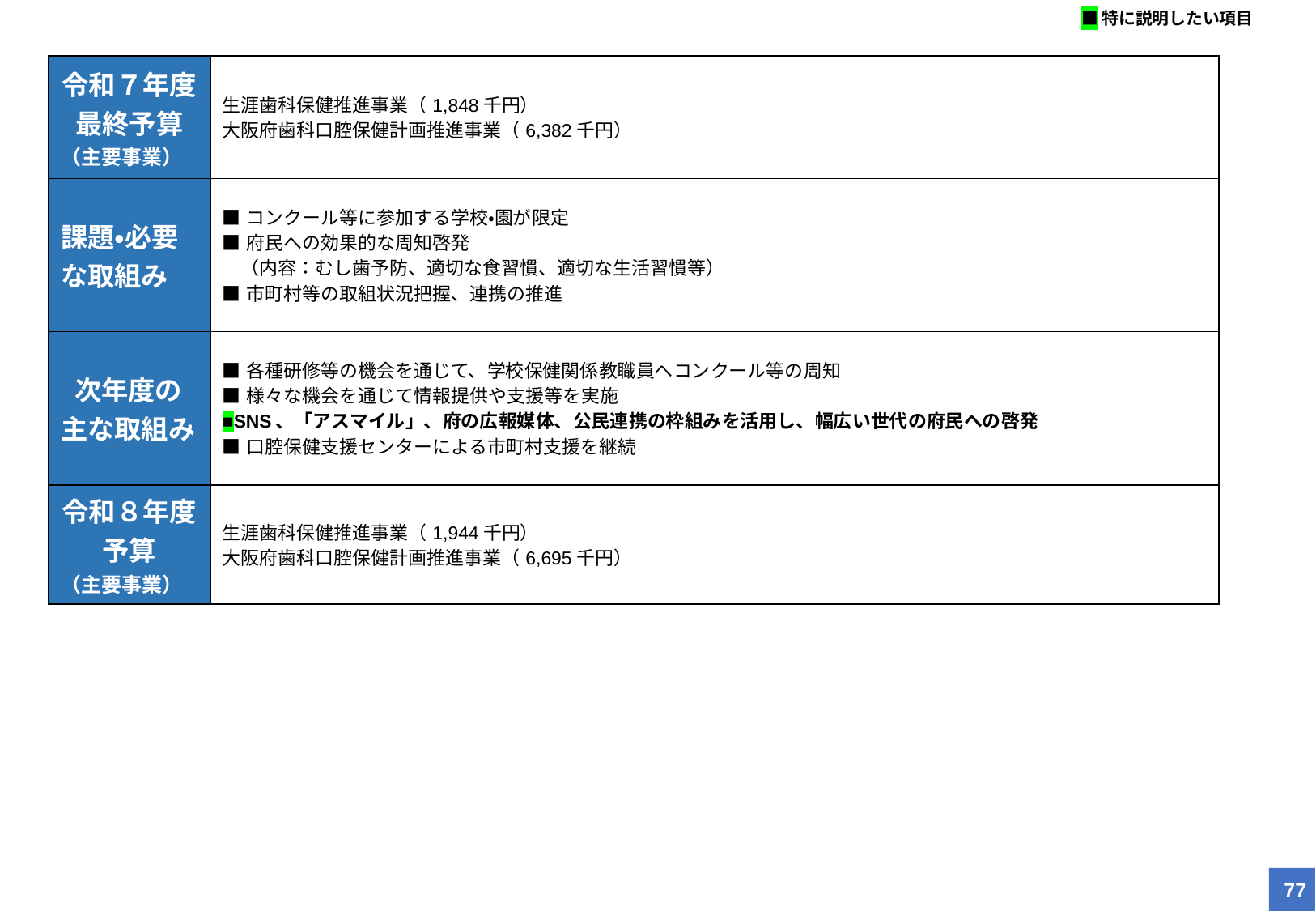

■特に説明したい項目
| 令和７年度最終予算 （主要事業） | 生涯歯科保健推進事業（1,848千円） 大阪府歯科口腔保健計画推進事業（6,382千円） |
| --- | --- |
| 課題・必要な取組み | ■コンクール等に参加する学校・園が限定 ■府民への効果的な周知啓発 　（内容：むし歯予防、適切な食習慣、適切な生活習慣等） ■市町村等の取組状況把握、連携の推進 |
| 次年度の主な取組み | ■各種研修等の機会を通じて、学校保健関係教職員へコンクール等の周知 ■様々な機会を通じて情報提供や支援等を実施 ■SNS、「アスマイル」、府の広報媒体、公民連携の枠組みを活用し、幅広い世代の府民への啓発 ■口腔保健支援センターによる市町村支援を継続 |
| 令和８年度予算 （主要事業） | 生涯歯科保健推進事業（1,944千円） 大阪府歯科口腔保健計画推進事業（6,695千円） |
77